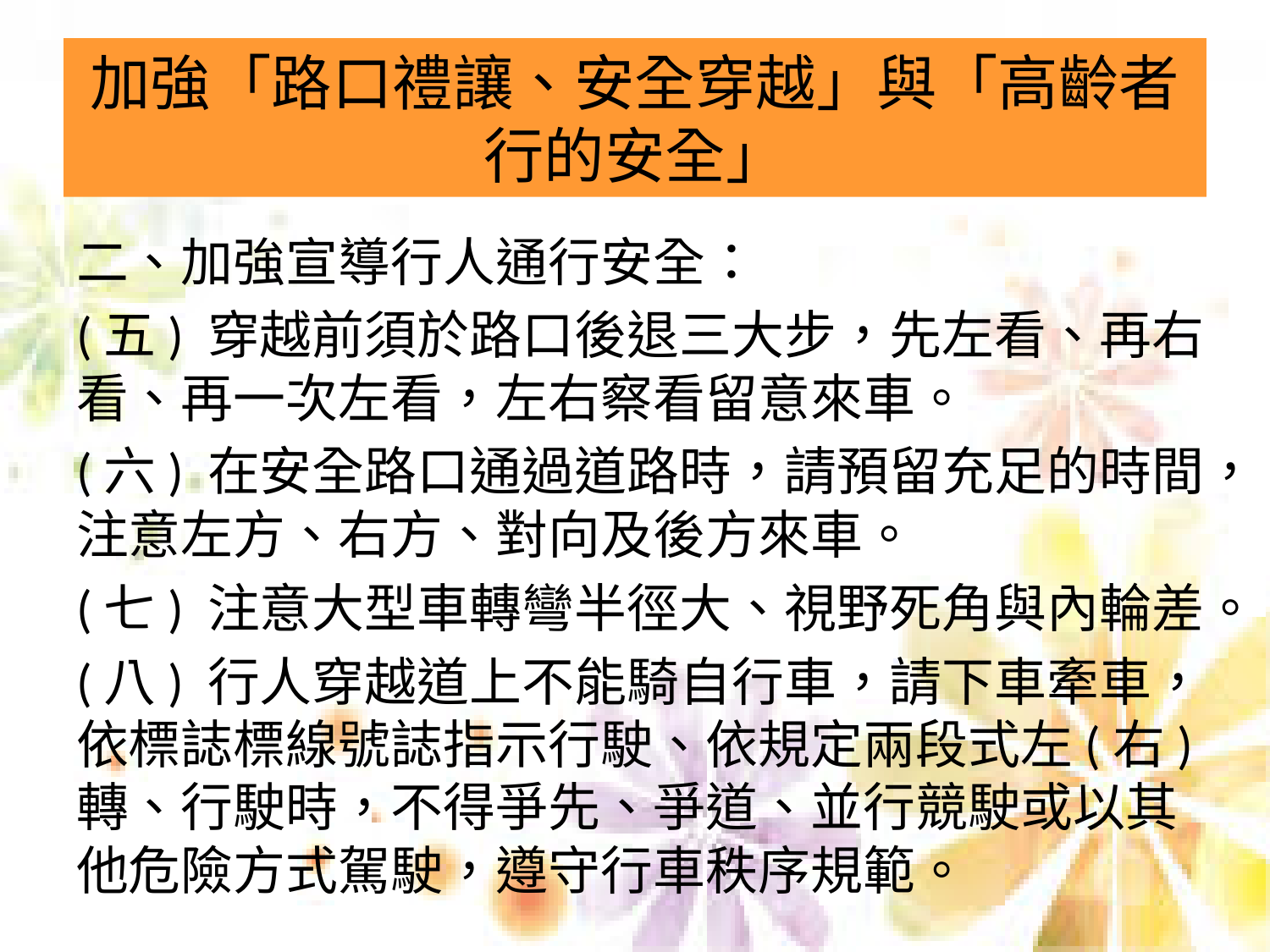

# 加強「路口禮讓、安全穿越」與「高齡者行的安全」
二、加強宣導行人通行安全：
(五) 穿越前須於路口後退三大步，先左看、再右看、再一次左看，左右察看留意來車。
(六) 在安全路口通過道路時，請預留充足的時間，注意左方、右方、對向及後方來車。
(七) 注意大型車轉彎半徑大、視野死角與內輪差。
(八) 行人穿越道上不能騎自行車，請下車牽車，依標誌標線號誌指示行駛、依規定兩段式左(右)轉、行駛時，不得爭先、爭道、並行競駛或以其他危險方式駕駛，遵守行車秩序規範。